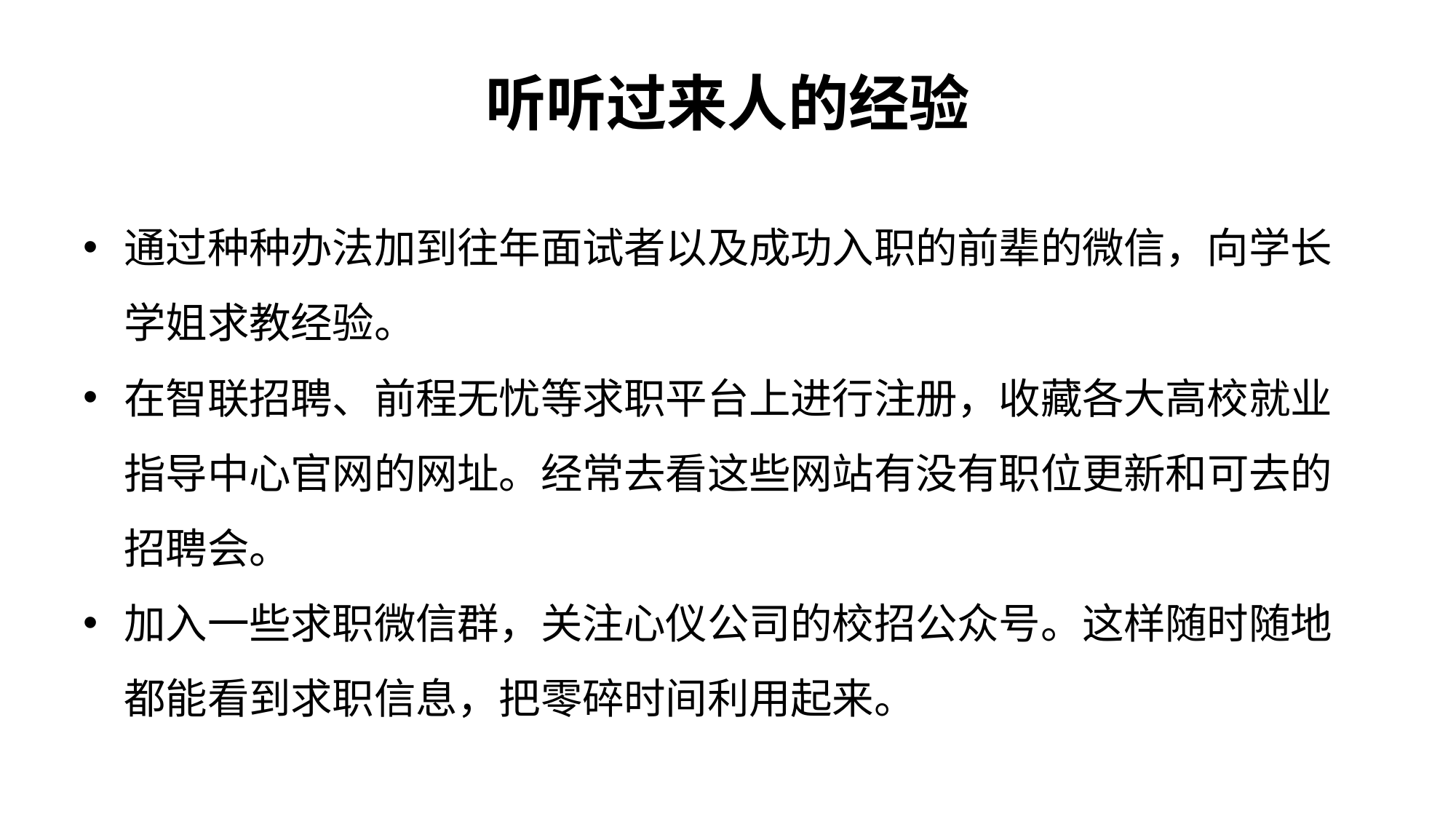

# 听听过来人的经验
通过种种办法加到往年面试者以及成功入职的前辈的微信，向学长学姐求教经验。
在智联招聘、前程无忧等求职平台上进行注册，收藏各大高校就业指导中心官网的网址。经常去看这些网站有没有职位更新和可去的招聘会。
加入一些求职微信群，关注心仪公司的校招公众号。这样随时随地都能看到求职信息，把零碎时间利用起来。